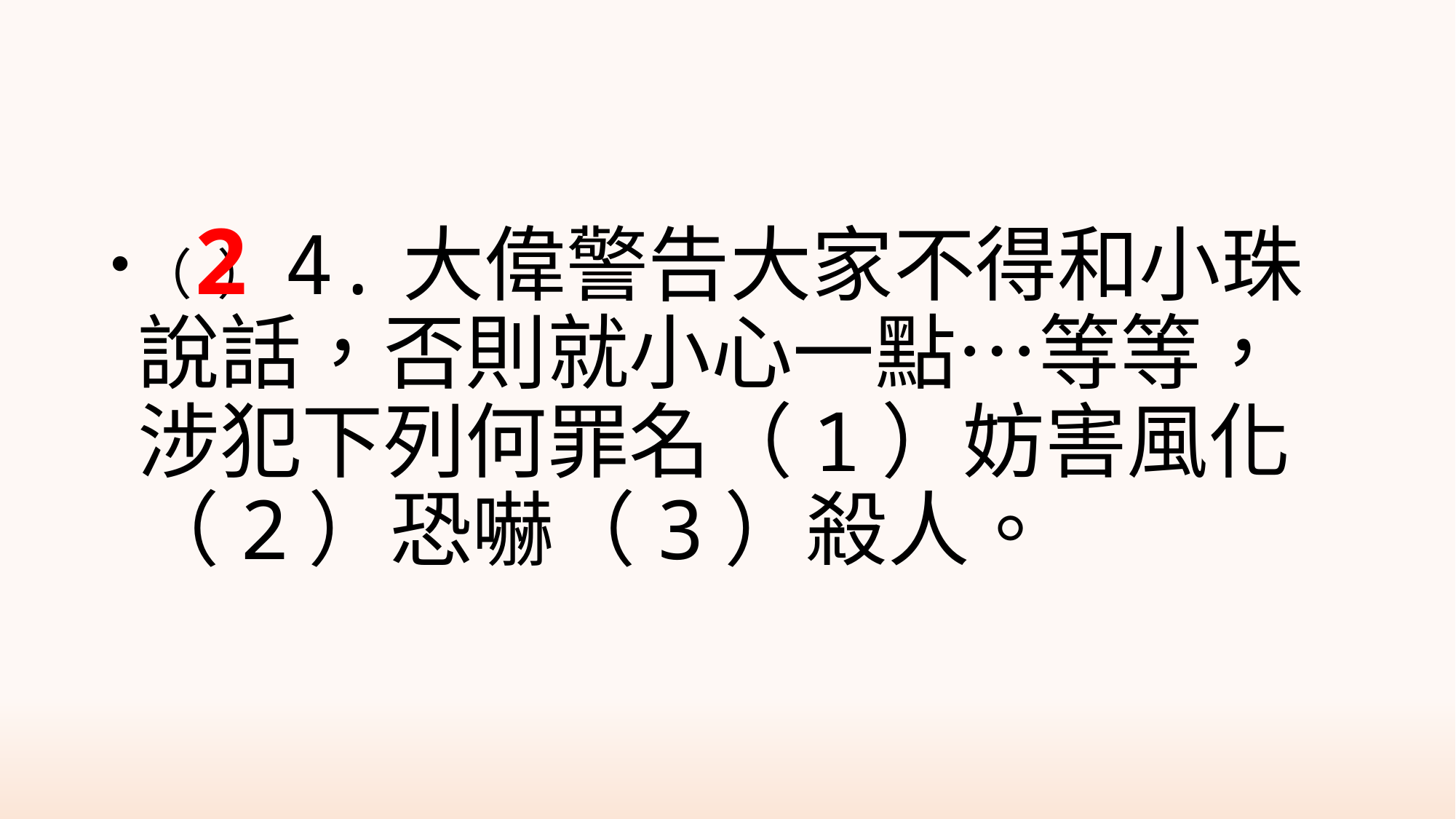

2
（  ）4.大偉警告大家不得和小珠說話，否則就小心一點…等等，涉犯下列何罪名（1）妨害風化（2）恐嚇（3）殺人。